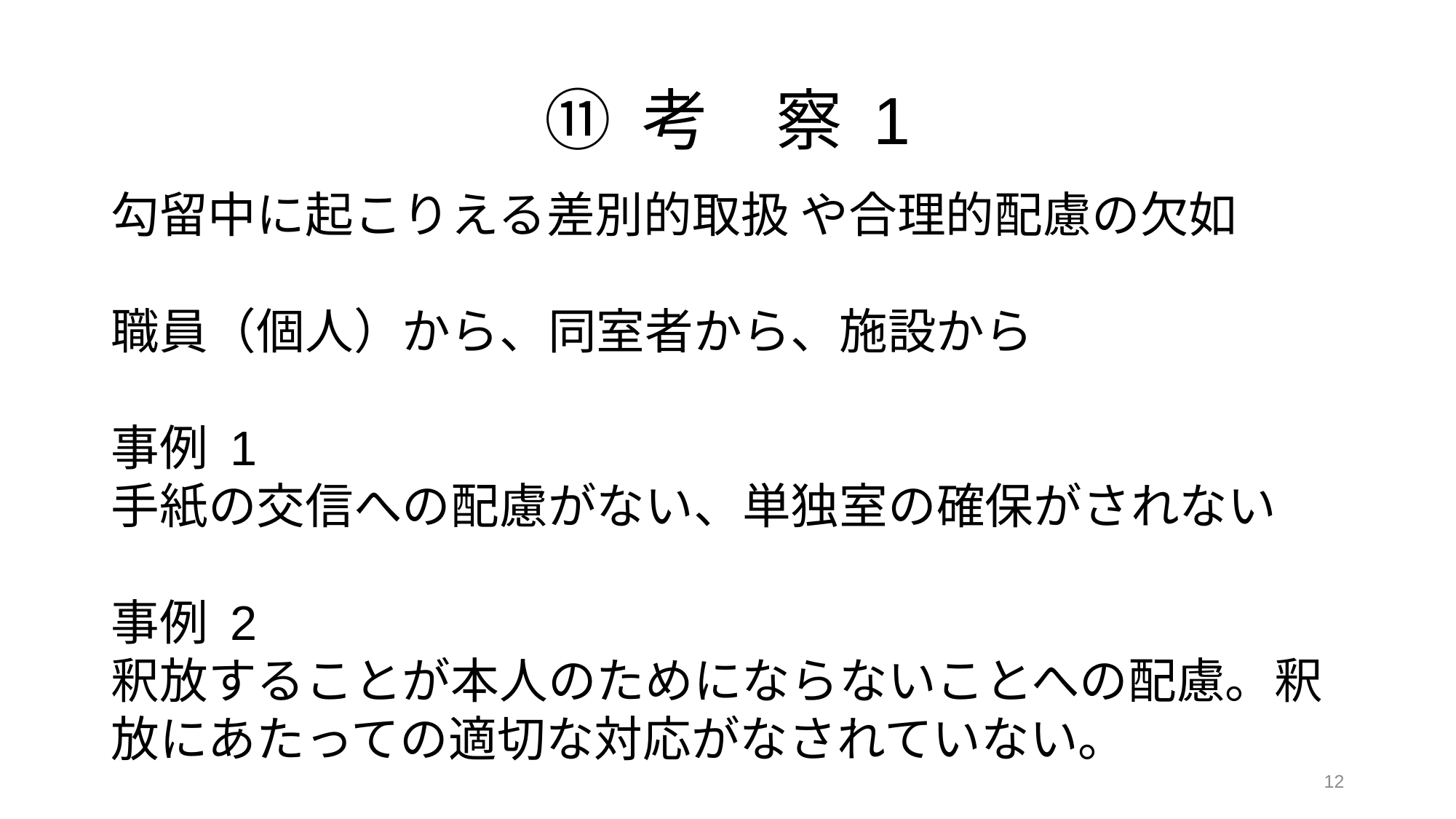

# ⑪ 考　察 1
勾留中に起こりえる差別的取扱 や合理的配慮の欠如

職員（個人）から、同室者から、施設から

事例 1
手紙の交信への配慮がない、単独室の確保がされない

事例 2
釈放することが本人のためにならないことへの配慮。釈放にあたっての適切な対応がなされていない。
12